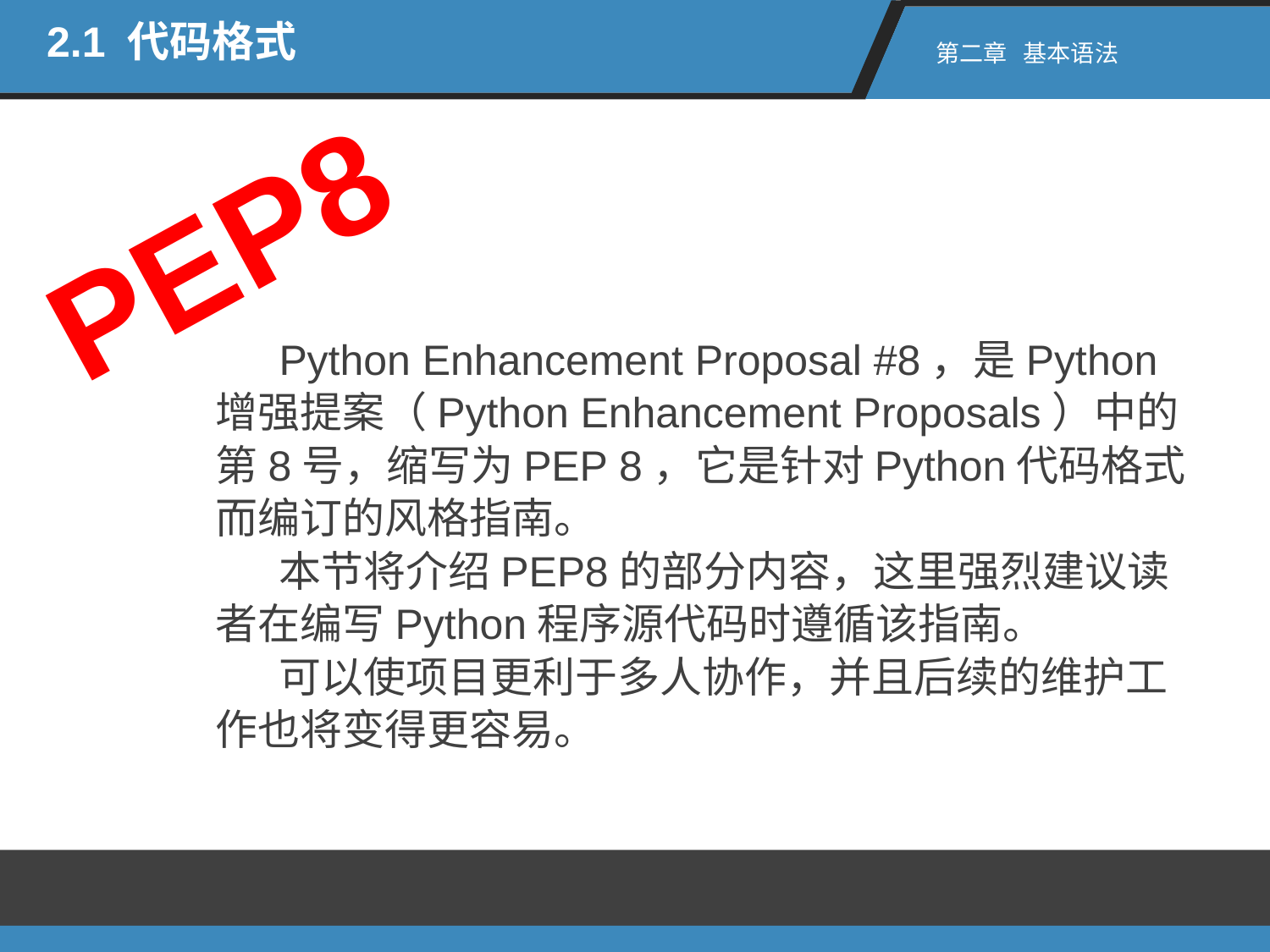

2.1 代码格式
第二章   基本语法
PEP8
Python Enhancement Proposal #8，是Python增强提案（Python Enhancement Proposals）中的第8号，缩写为PEP 8，它是针对Python代码格式而编订的风格指南。
本节将介绍PEP8的部分内容，这里强烈建议读者在编写Python程序源代码时遵循该指南。
可以使项目更利于多人协作，并且后续的维护工作也将变得更容易。